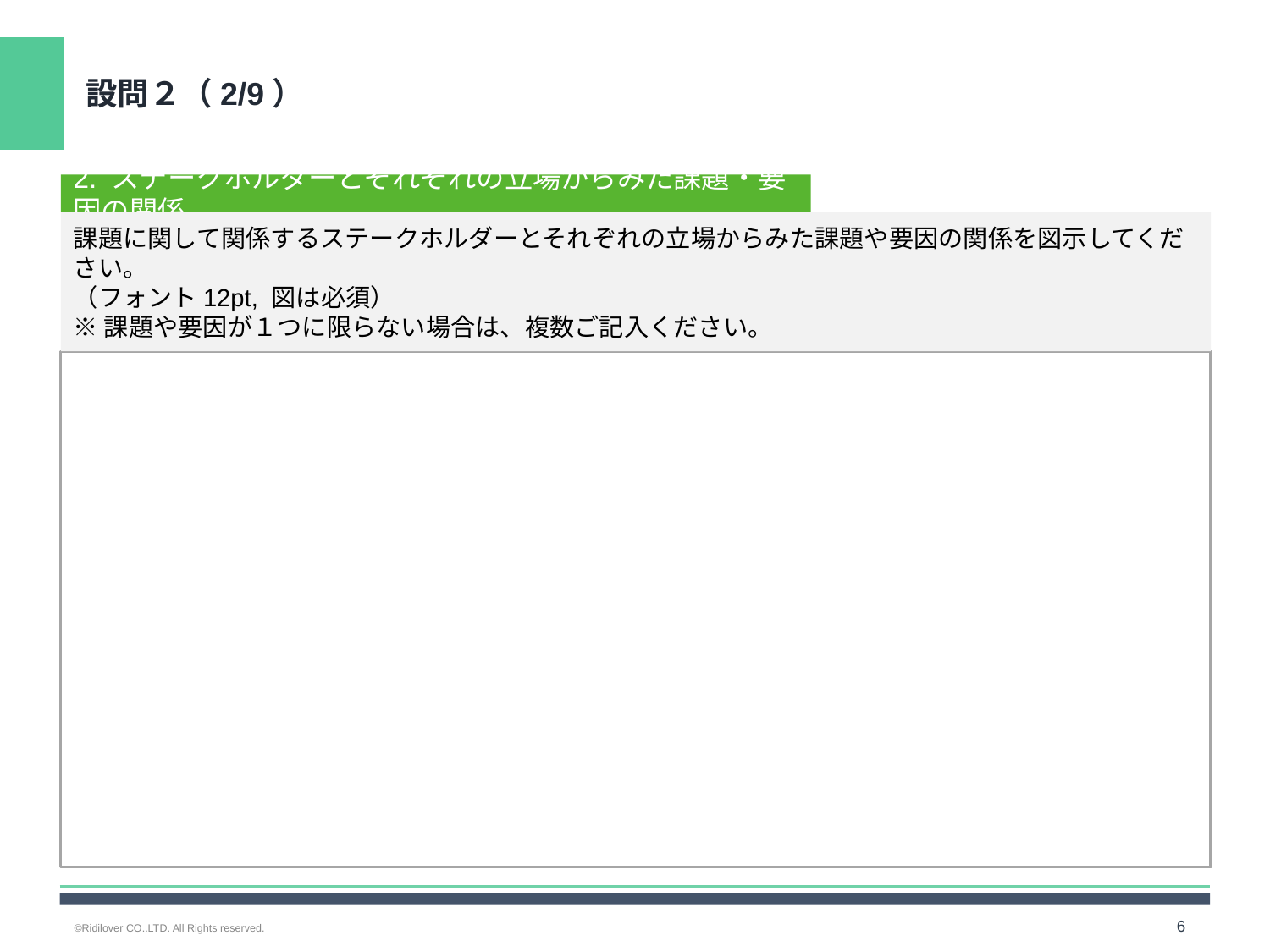

設問２（2/9）

2. ステークホルダーとそれぞれの立場からみた課題・要因の関係
課題に関して関係するステークホルダーとそれぞれの立場からみた課題や要因の関係を図示してください。
（フォント12pt, 図は必須）
※課題や要因が１つに限らない場合は、複数ご記入ください。